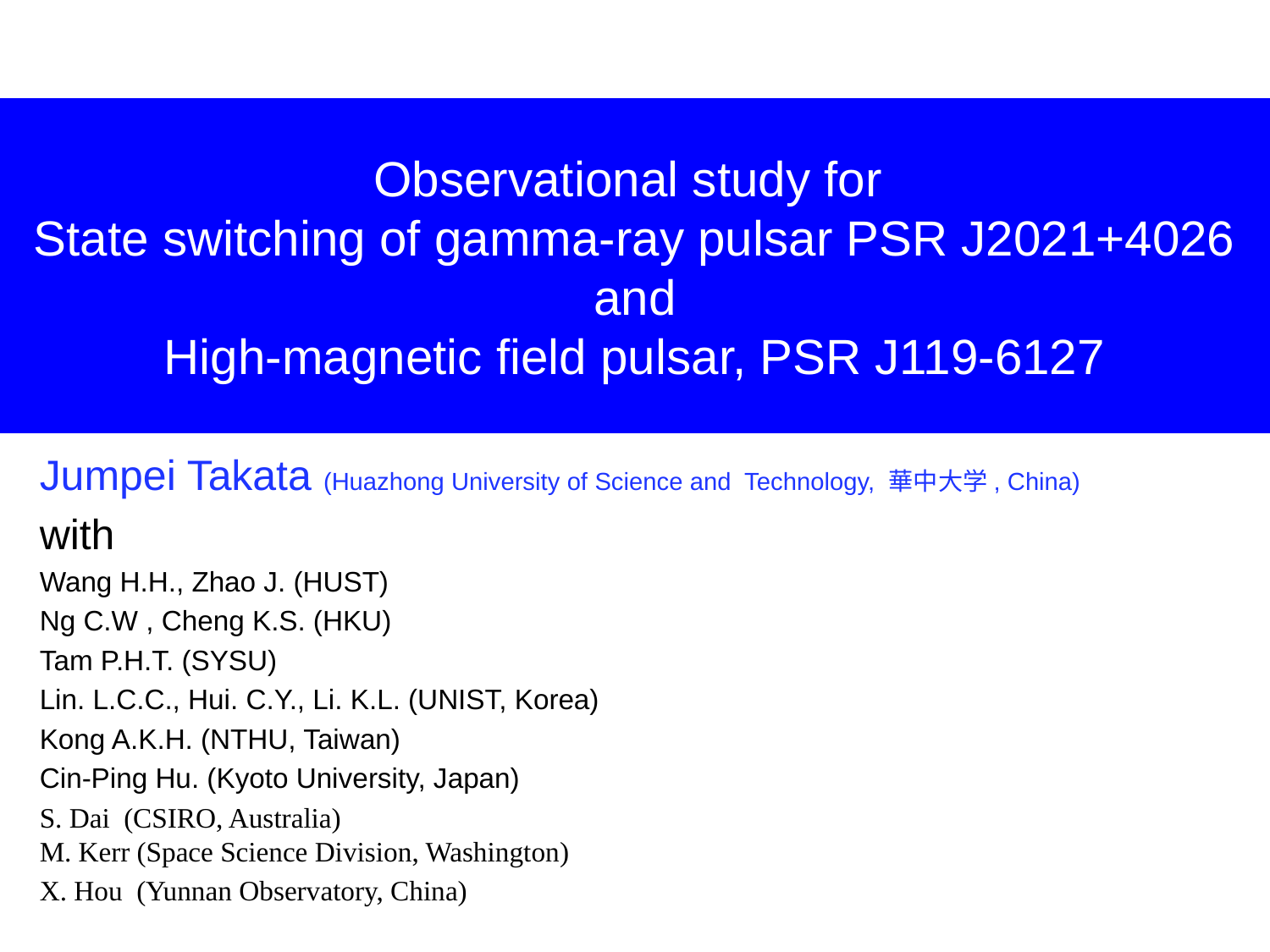

# Observational study for State switching of gamma-ray pulsar PSR J2021+4026 and High-magnetic field pulsar, PSR J119-6127
Jumpei Takata (Huazhong University of Science and  Technology, 華中大学, China)
with
Wang H.H., Zhao J. (HUST)
Ng C.W , Cheng K.S. (HKU)
Tam P.H.T. (SYSU)
Lin. L.C.C., Hui. C.Y., Li. K.L. (UNIST, Korea)
Kong A.K.H. (NTHU, Taiwan)
Cin-Ping Hu. (Kyoto University, Japan)
S. Dai  (CSIRO, Australia)
M. Kerr (Space Science Division, Washington)
X. Hou  (Yunnan Observatory, China)